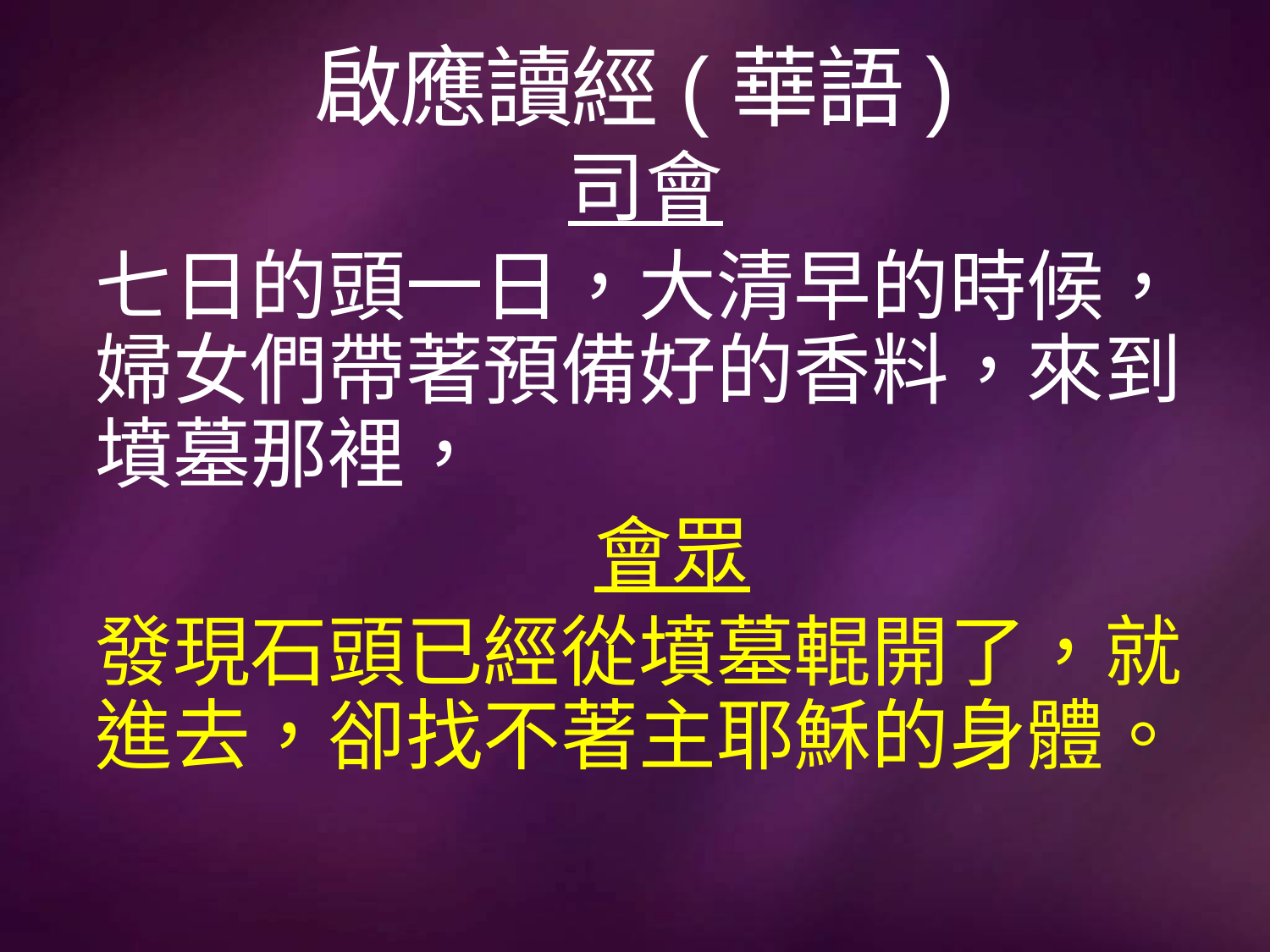

# 啟應讀經(華語)
司會
七日的頭一日，大清早的時候，婦女們帶著預備好的香料，來到墳墓那裡，
  會眾
發現石頭已經從墳墓輥開了，就進去，卻找不著主耶穌的身體。